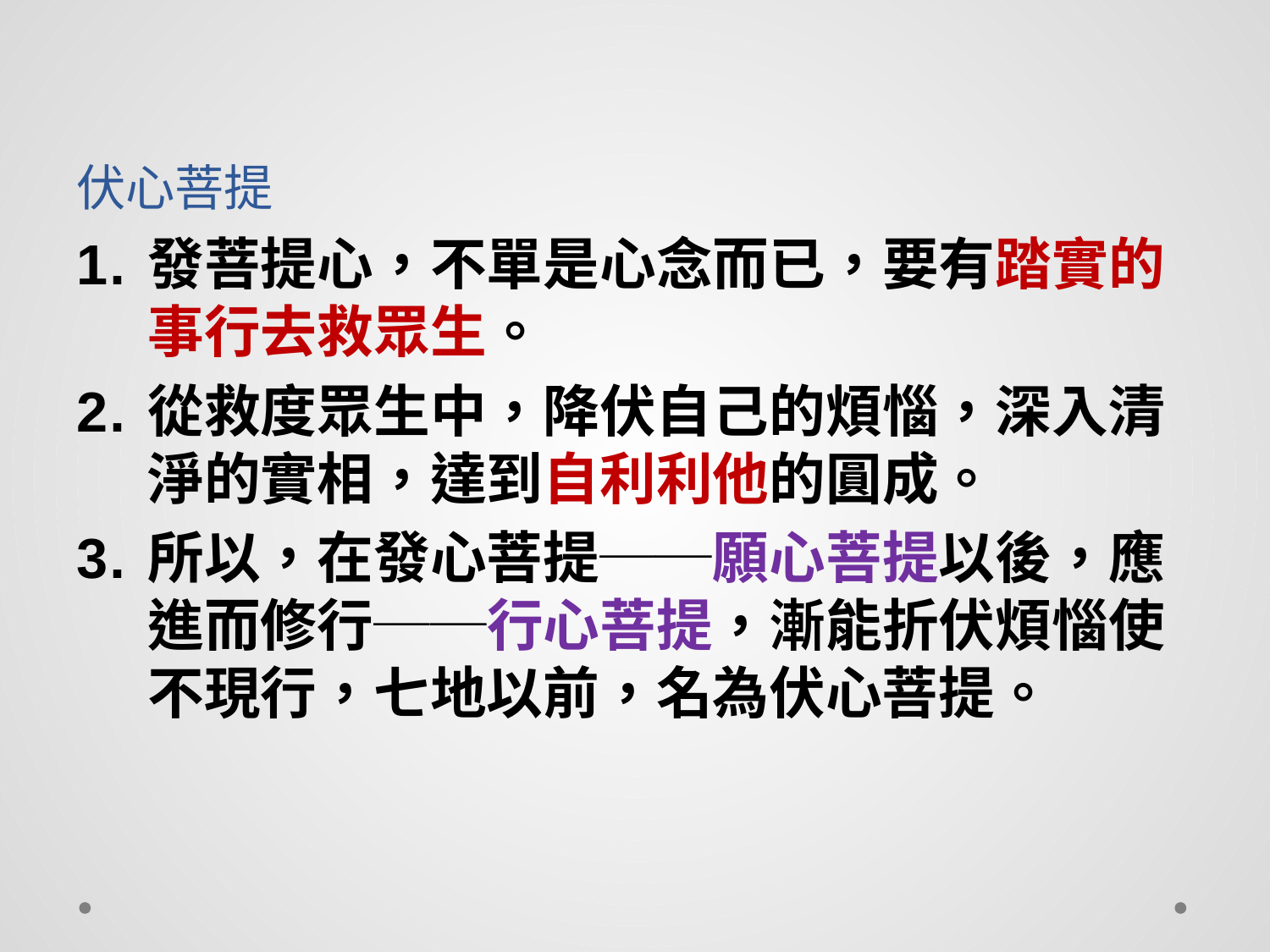

# 伏心菩提
發菩提心，不單是心念而已，要有踏實的事行去救眾生。
從救度眾生中，降伏自己的煩惱，深入清淨的實相，達到自利利他的圓成。
所以，在發心菩提──願心菩提以後，應進而修行──行心菩提，漸能折伏煩惱使不現行，七地以前，名為伏心菩提。